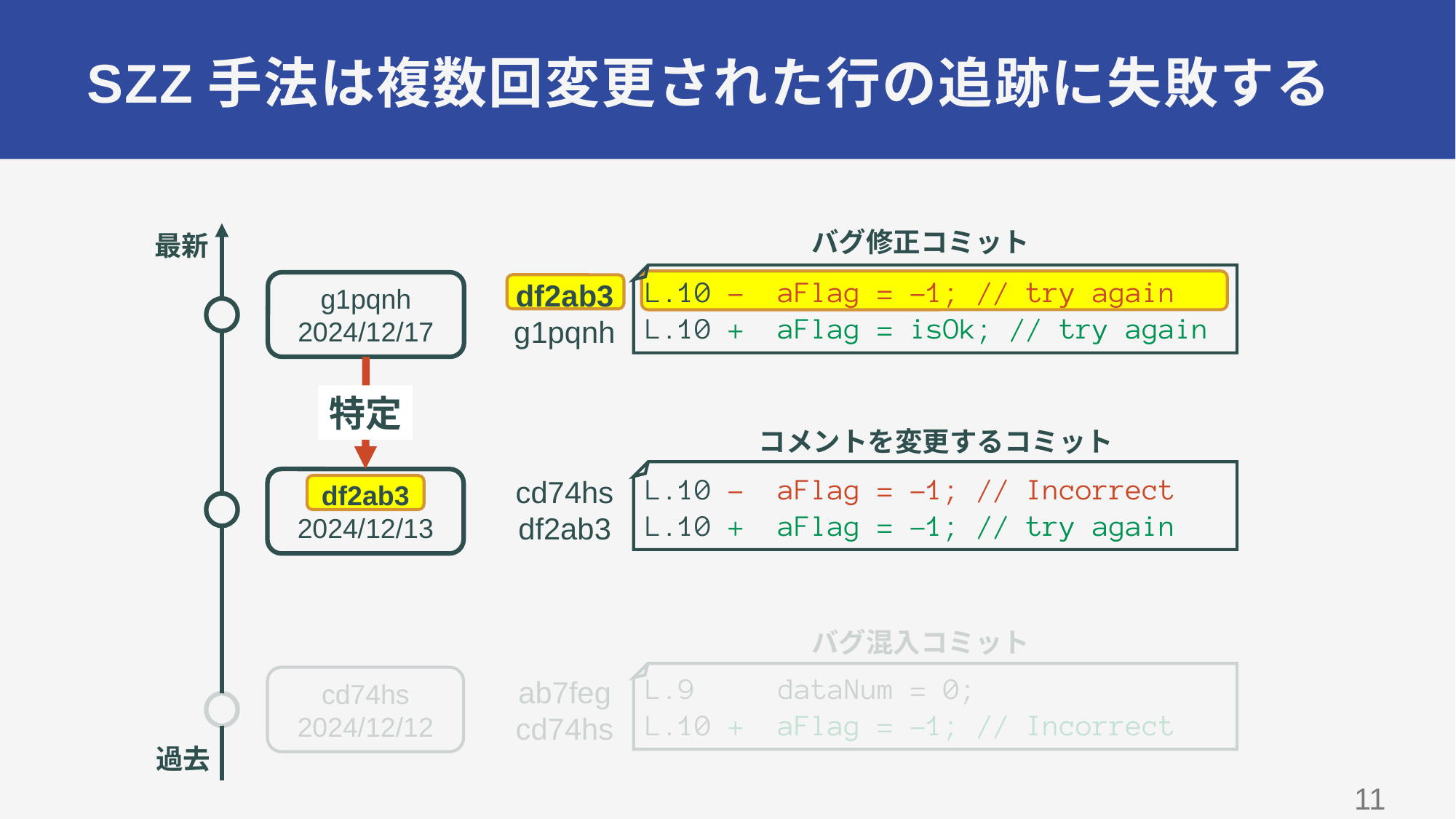

# SZZ手法は複数回変更された行の追跡に失敗する
バグ修正コミット
最新

L.10 -  aFlag = -1; // try again
L.10 +  aFlag = isOk; // try again

df2ab3
g1pqnh
g1pqnh
2024/12/17

特定
コメントを変更するコミット

L.10 -  aFlag = -1; // Incorrect
L.10 +  aFlag = -1; // try again
cd74hs
df2ab3
df2ab3
2024/12/13

バグ混入コミット

L.9     dataNum = 0;
L.10 +  aFlag = -1; // Incorrect
cd74hs
2024/12/12
ab7feg
cd74hs

過去
11